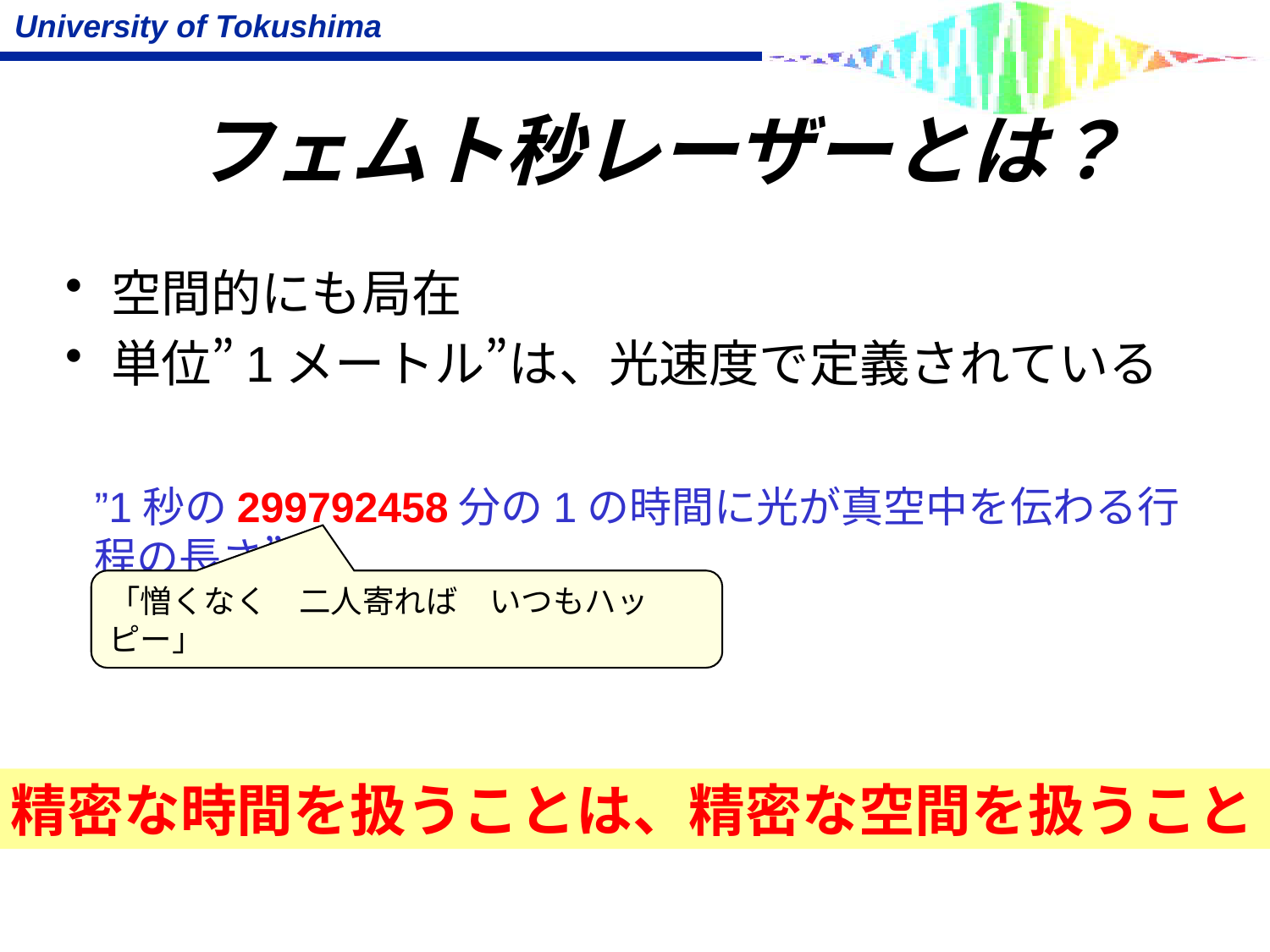

# フェムト秒レーザーとは？
空間的にも局在
単位”1メートル”は、光速度で定義されている
”1秒の299792458分の1の時間に光が真空中を伝わる行程の長さ”
「憎くなく　二人寄れば　いつもハッピー」
精密な時間を扱うことは、精密な空間を扱うこと